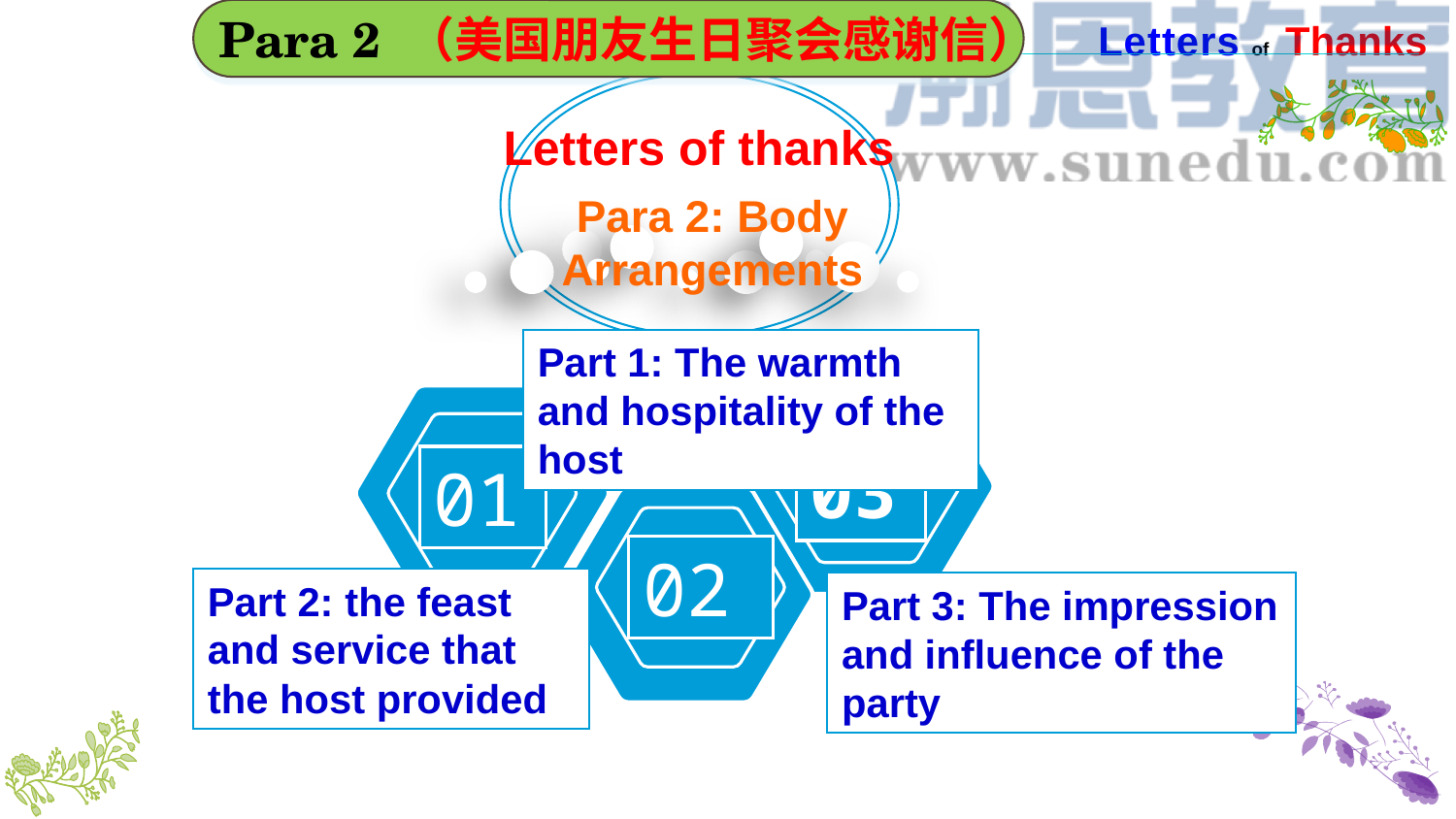

Para 2 （美国朋友生日聚会感谢信）

Letters of thanks
Para 2: Body Arrangements

Part 1: The warmth  and hospitality of the host

03

01

02
Part 2: the feast and service that the host provided
Part 3: The impression and influence of the party